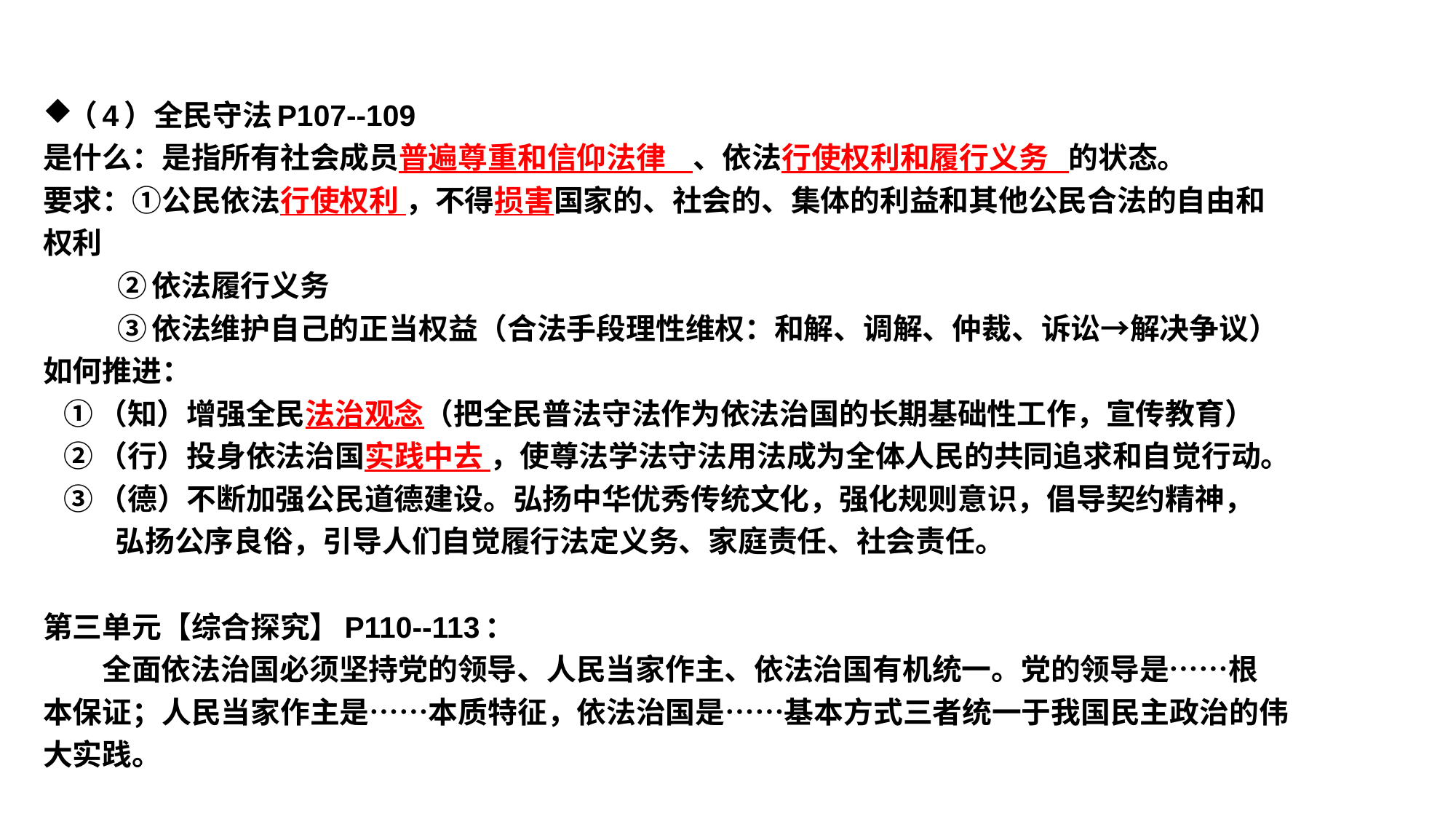

#
（4）全民守法P107--109
是什么：是指所有社会成员普遍尊重和信仰法律    、依法行使权利和履行义务   的状态。
要求：①公民依法行使权利 ，不得损害国家的、社会的、集体的利益和其他公民合法的自由和
权利
           ②依法履行义务
           ③依法维护自己的正当权益（合法手段理性维权：和解、调解、仲裁、诉讼→解决争议）
如何推进：
   ①（知）增强全民法治观念（把全民普法守法作为依法治国的长期基础性工作，宣传教育）
   ②（行）投身依法治国实践中去 ，使尊法学法守法用法成为全体人民的共同追求和自觉行动。
   ③（德）不断加强公民道德建设。弘扬中华优秀传统文化，强化规则意识，倡导契约精神，
          弘扬公序良俗，引导人们自觉履行法定义务、家庭责任、社会责任。

第三单元【综合探究】P110--113：
        全面依法治国必须坚持党的领导、人民当家作主、依法治国有机统一。党的领导是……根
本保证；人民当家作主是……本质特征，依法治国是……基本方式三者统一于我国民主政治的伟
大实践。